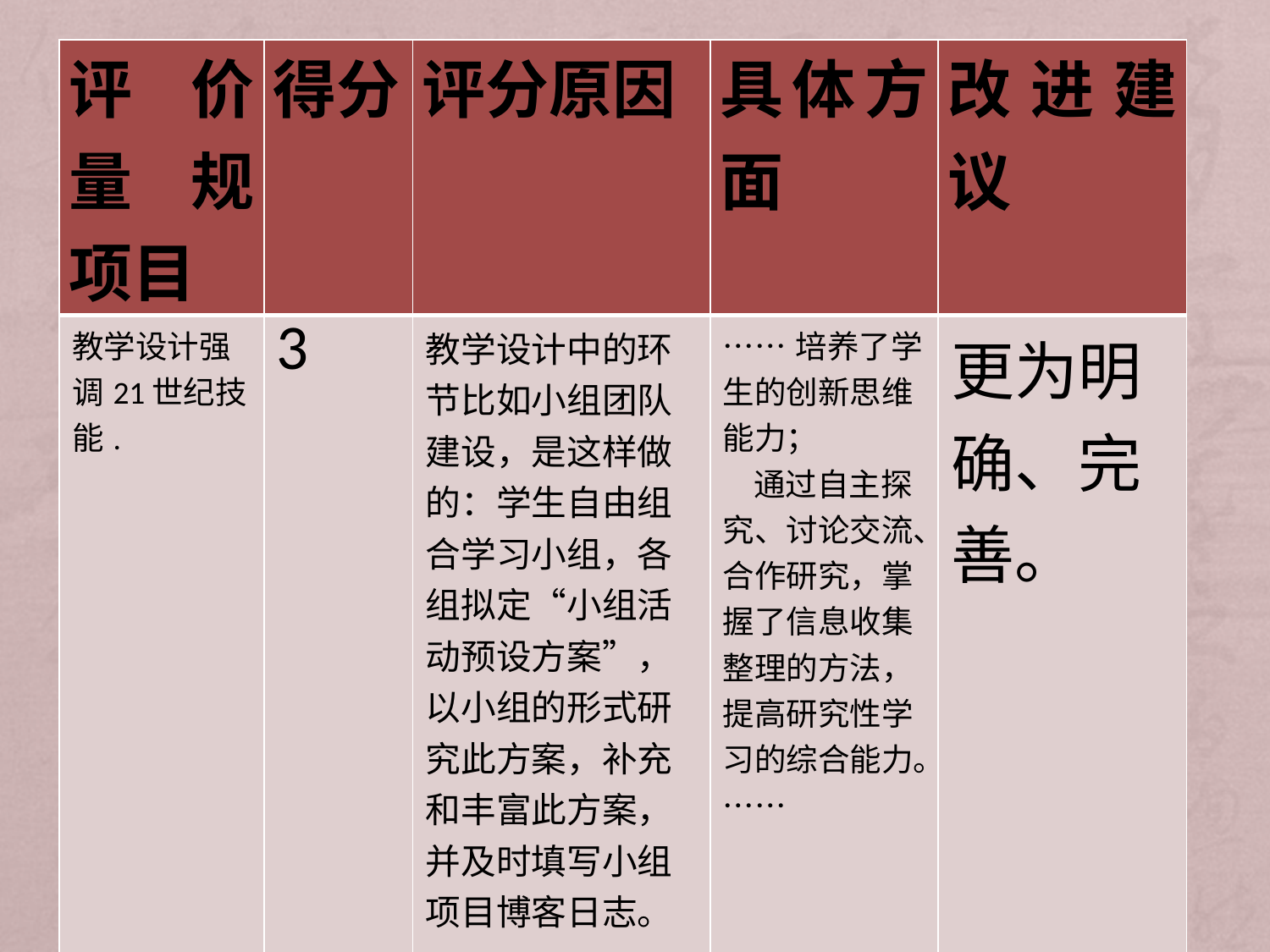

| 评价量规项目 | 得分 | 评分原因 | 具体方面 | 改进建议 |
| --- | --- | --- | --- | --- |
| 教学设计强调21世纪技能. | 3 | 教学设计中的环节比如小组团队建设，是这样做的：学生自由组合学习小组，各组拟定“小组活动预设方案”，以小组的形式研究此方案，补充和丰富此方案，并及时填写小组项目博客日志。实施方案要明确： | ……培养了学生的创新思维能力； 通过自主探究、讨论交流、合作研究，掌握了信息收集整理的方法，提高研究性学习的综合能力。…… | 更为明确、完善。 |